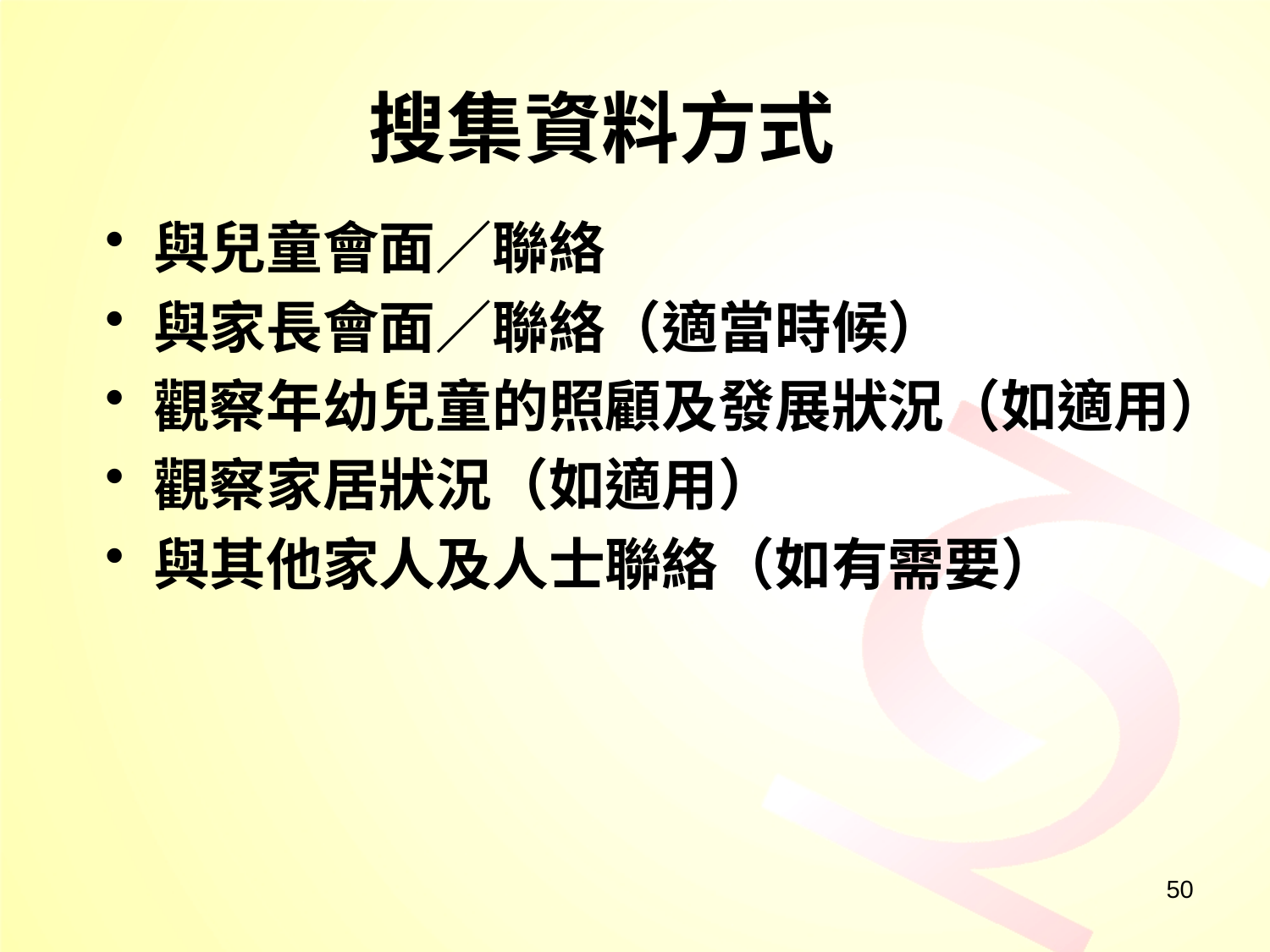

# 搜集資料方式
與兒童會面／聯絡
與家長會面／聯絡（適當時候）
觀察年幼兒童的照顧及發展狀況（如適用）
觀察家居狀況（如適用）
與其他家人及人士聯絡（如有需要）
50